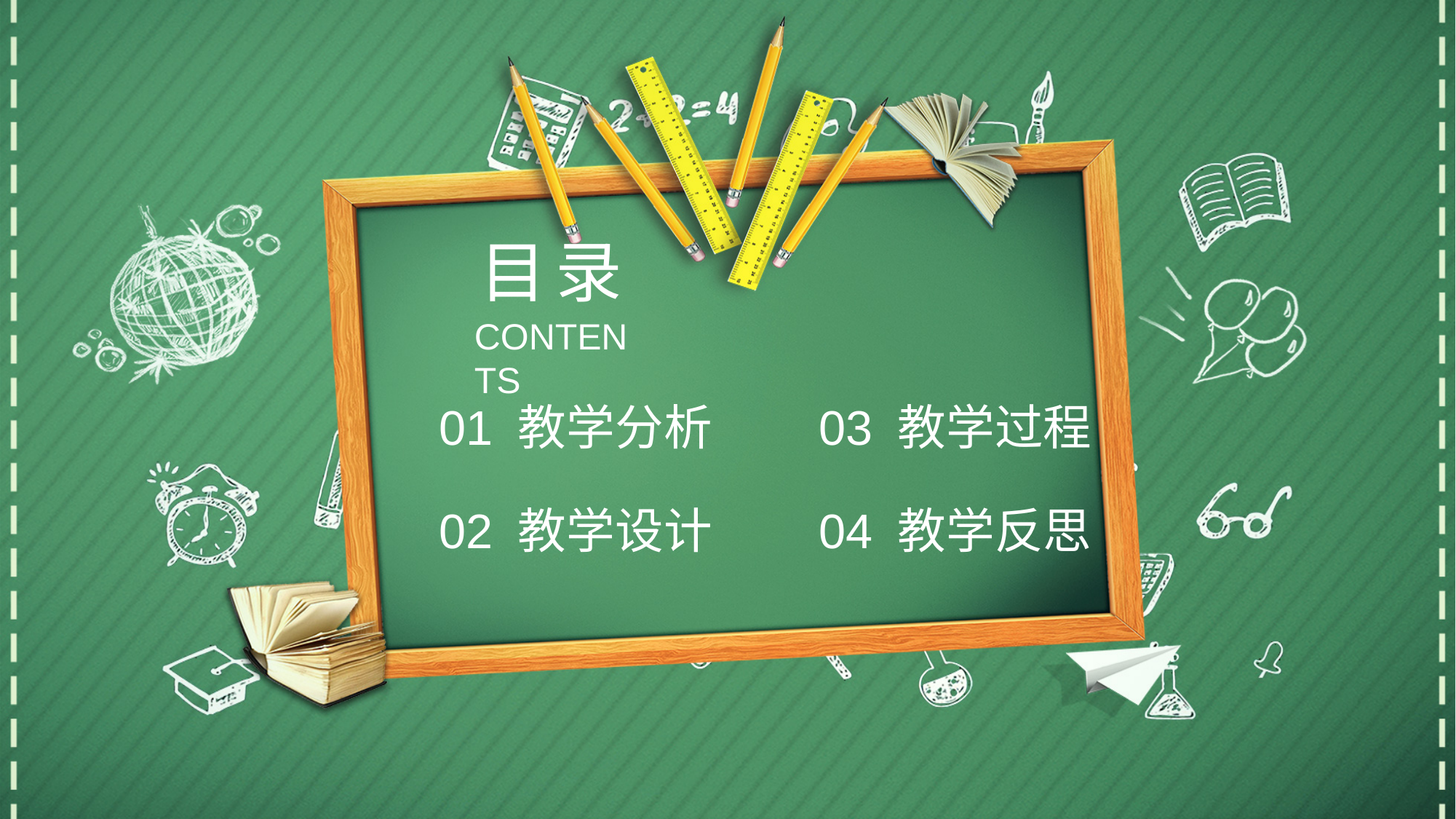

目录
CONTENTS
01 教学分析
03 教学过程
02 教学设计
04 教学反思